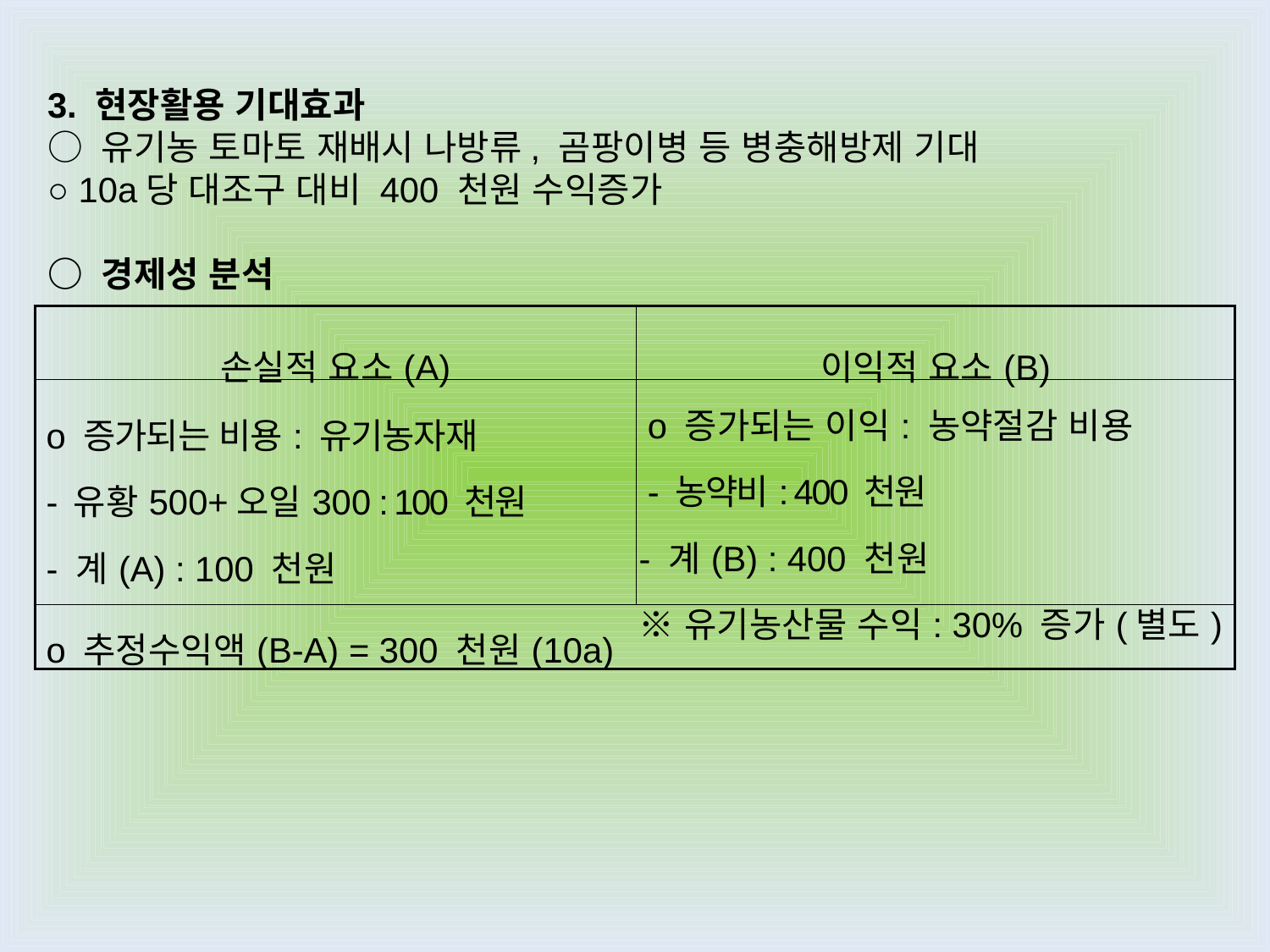

3. 현장활용 기대효과
○ 유기농 토마토 재배시 나방류, 곰팡이병 등 병충해방제 기대
○ 10a당 대조구 대비 400 천원 수익증가

○ 경제성 분석
| 손실적 요소(A) | 이익적 요소(B) |
| --- | --- |
| o 증가되는 비용: 유기농자재 - 유황500+오일300 : 100 천원 - 계(A) : 100 천원 | o 증가되는 이익: 농약절감 비용 - 농약비: 400 천원 - 계(B) : 400 천원 ※유기농산물 수익: 30% 증가(별도) |
| o 추정수익액(B-A) = 300 천원(10a) |  |